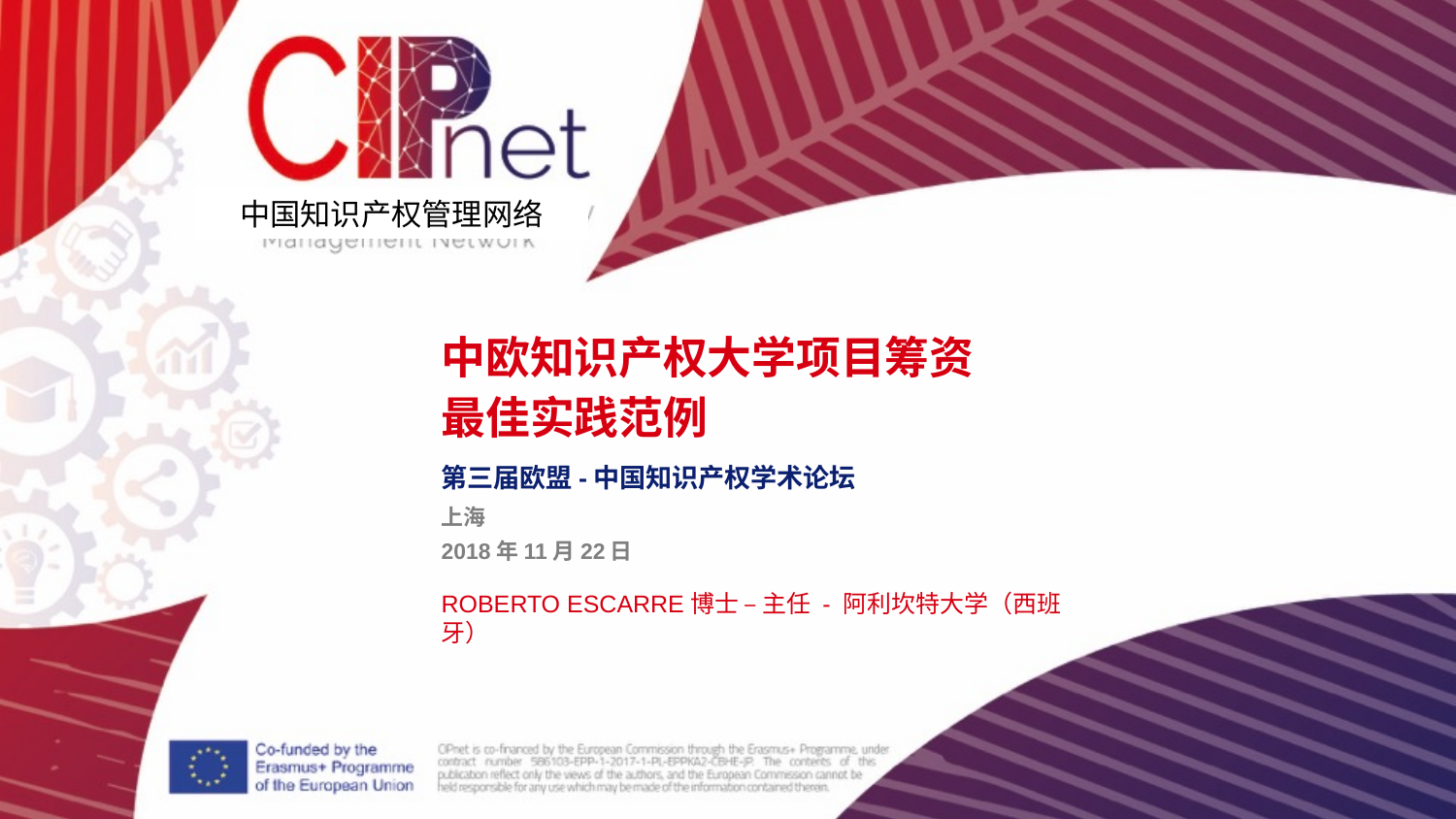

中国知识产权管理网络
中欧知识产权大学项目筹资
最佳实践范例
第三届欧盟-中国知识产权学术论坛
上海
2018年11月22日
ROBERTO ESCARRE博士 – 主任 - 阿利坎特大学（西班牙）